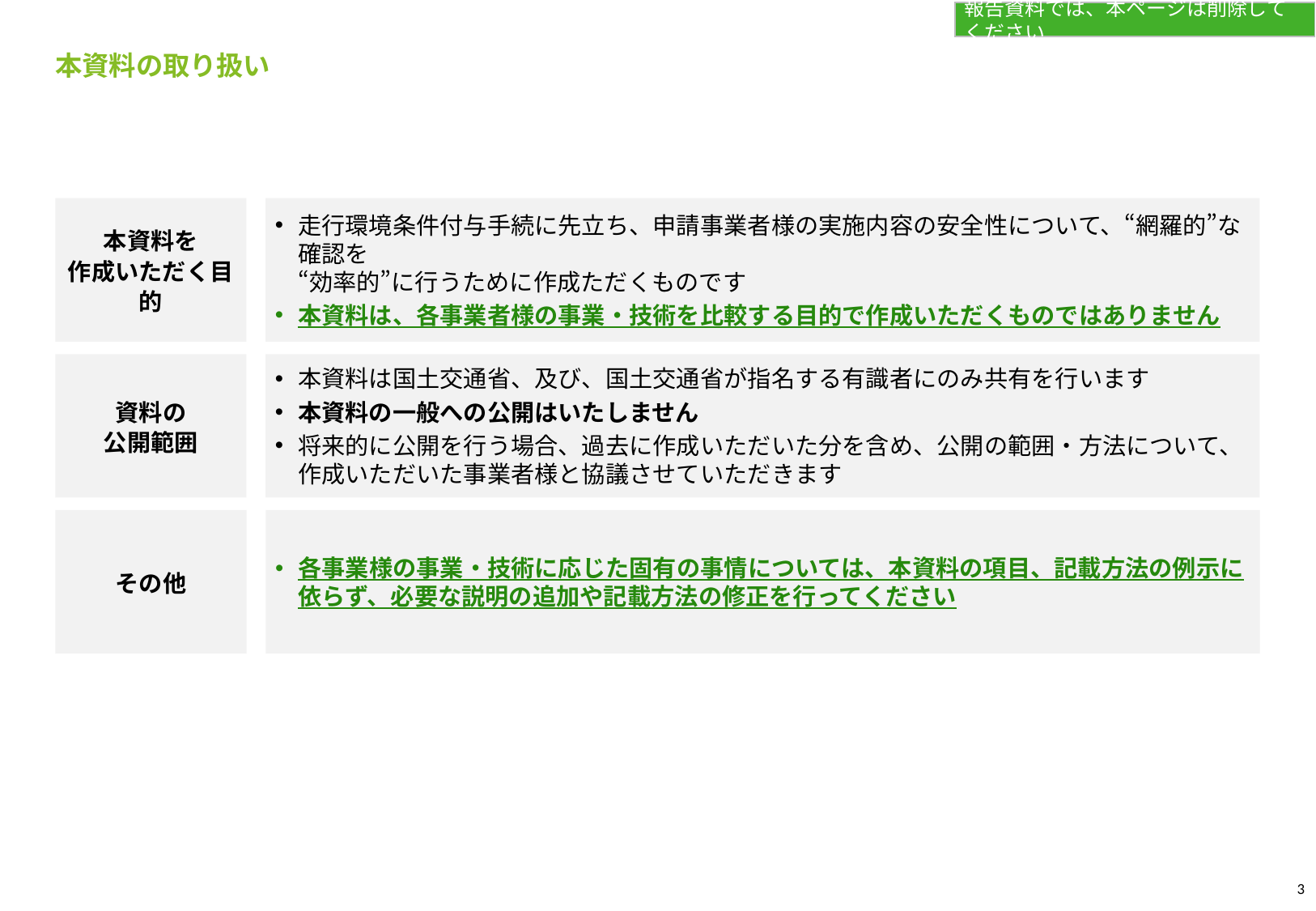

報告資料では、本ページは削除してください
本資料の取り扱い
本資料を
作成いただく目的
走行環境条件付与手続に先立ち、申請事業者様の実施内容の安全性について、“網羅的”な確認を
“効率的”に行うために作成ただくものです
本資料は、各事業者様の事業・技術を比較する目的で作成いただくものではありません
資料の
公開範囲
本資料は国土交通省、及び、国土交通省が指名する有識者にのみ共有を行います
本資料の一般への公開はいたしません
将来的に公開を行う場合、過去に作成いただいた分を含め、公開の範囲・方法について、
作成いただいた事業者様と協議させていただきます
その他
各事業様の事業・技術に応じた固有の事情については、本資料の項目、記載方法の例示に依らず、必要な説明の追加や記載方法の修正を行ってください
3